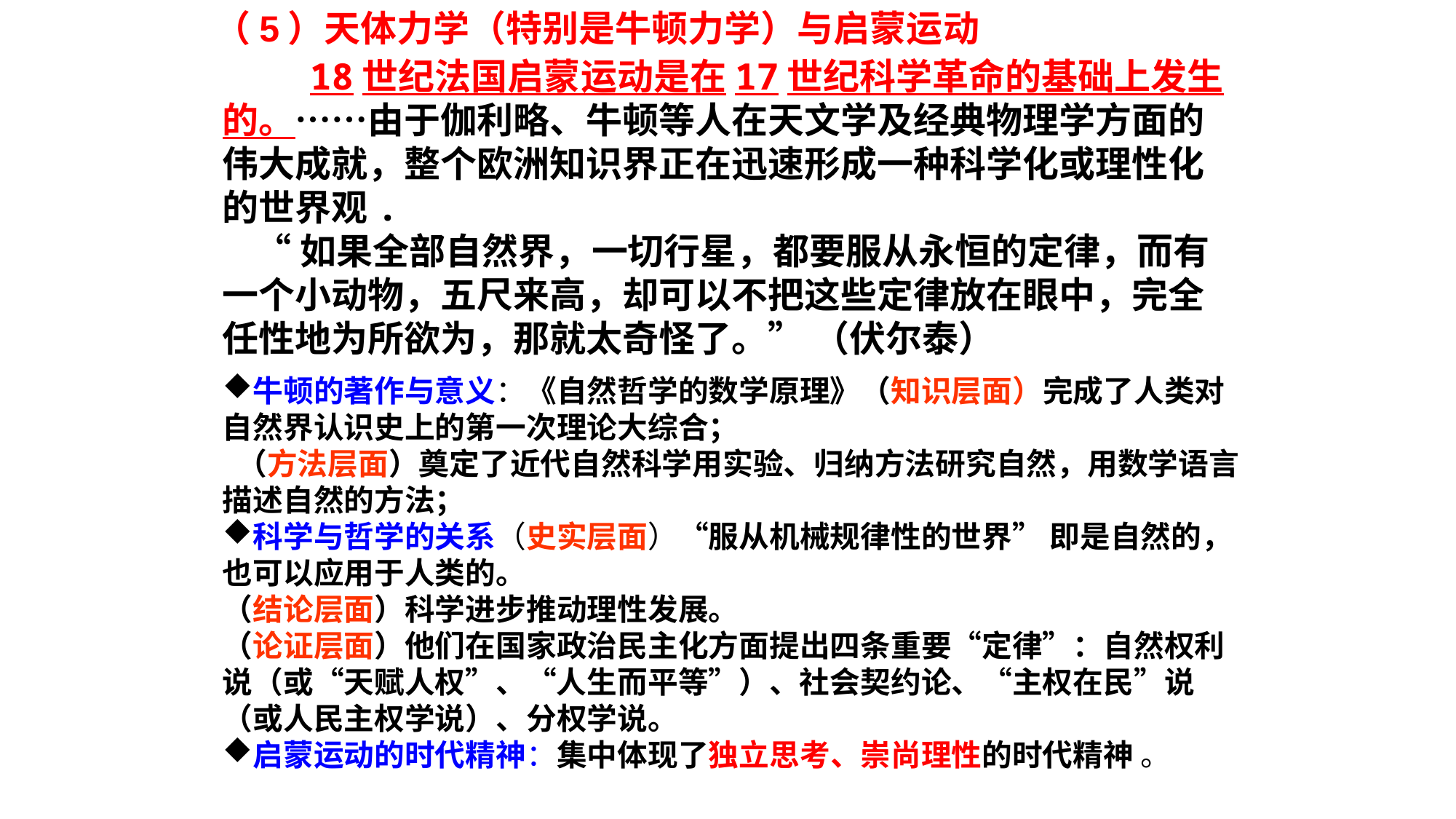

（5）天体力学（特别是牛顿力学）与启蒙运动
    18世纪法国启蒙运动是在17世纪科学革命的基础上发生的。……由于伽利略、牛顿等人在天文学及经典物理学方面的伟大成就，整个欧洲知识界正在迅速形成一种科学化或理性化的世界观.
    “如果全部自然界，一切行星，都要服从永恒的定律，而有一个小动物，五尺来高，却可以不把这些定律放在眼中，完全任性地为所欲为，那就太奇怪了。” （伏尔泰）
牛顿的著作与意义：《自然哲学的数学原理》（知识层面）完成了人类对自然界认识史上的第一次理论大综合；
 （方法层面）奠定了近代自然科学用实验、归纳方法研究自然，用数学语言描述自然的方法；
科学与哲学的关系（史实层面）“服从机械规律性的世界” 即是自然的，也可以应用于人类的。
（结论层面）科学进步推动理性发展。
（论证层面）他们在国家政治民主化方面提出四条重要“定律”：自然权利说（或“天赋人权”、“人生而平等”）、社会契约论、“主权在民”说（或人民主权学说）、分权学说。
启蒙运动的时代精神：集中体现了独立思考、崇尚理性的时代精神 。